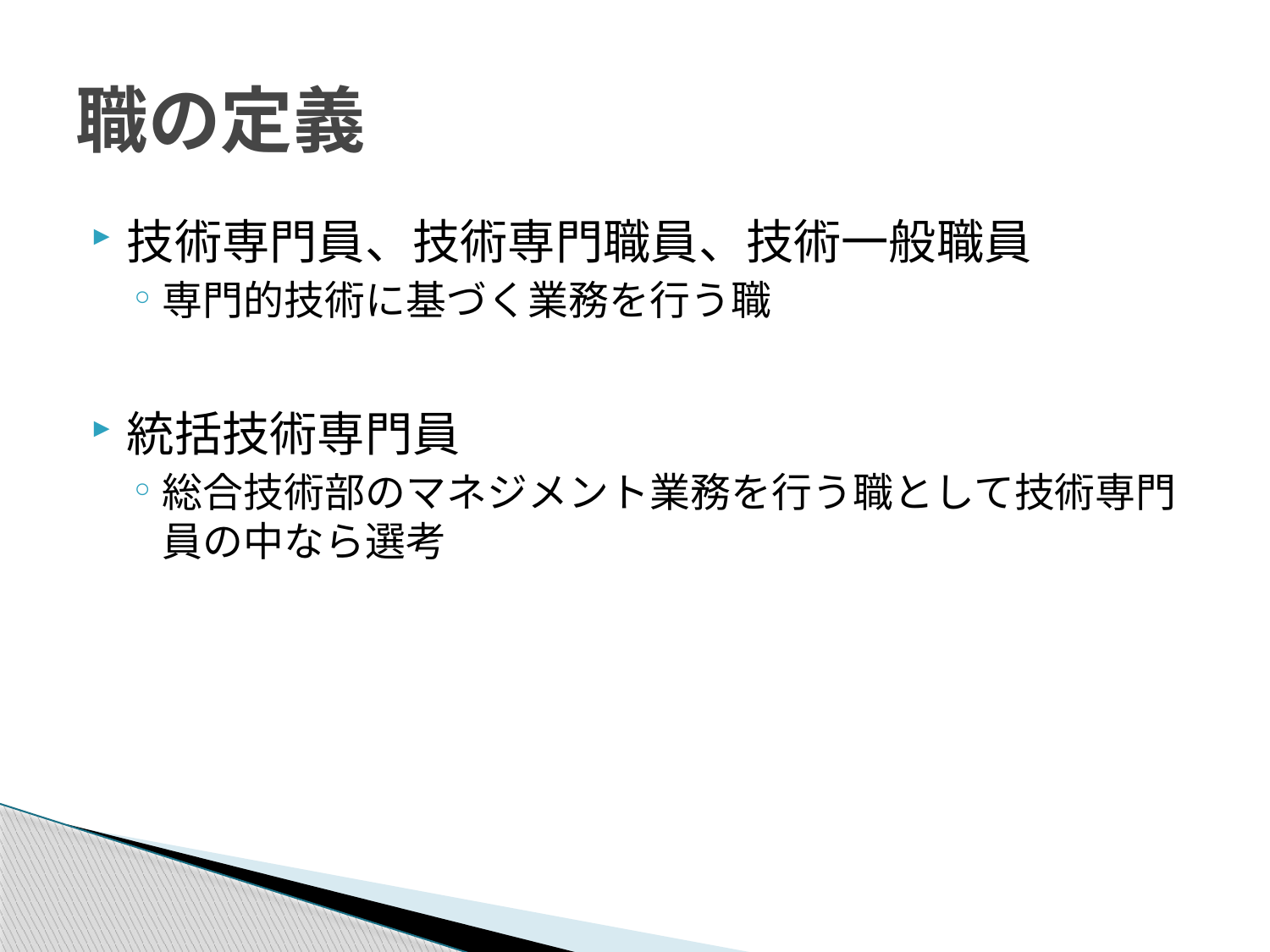

# 職の定義
技術専門員、技術専門職員、技術一般職員
専門的技術に基づく業務を行う職

統括技術専門員
総合技術部のマネジメント業務を行う職として技術専門員の中なら選考